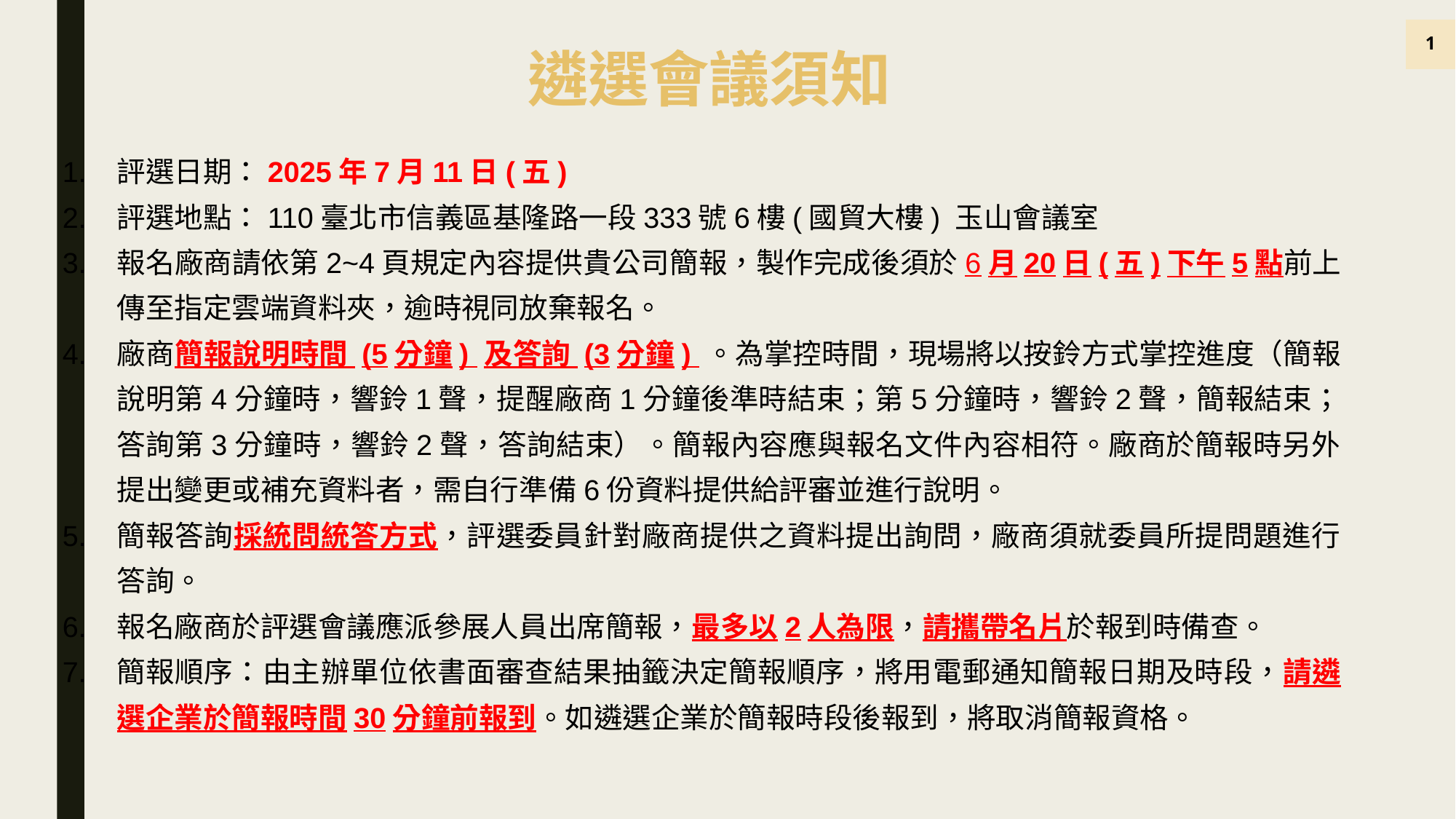

1
1
遴選會議須知
評選日期：2025年7月11日(五)
評選地點：110臺北市信義區基隆路一段333號6樓(國貿大樓) 玉山會議室
報名廠商請依第2~4頁規定內容提供貴公司簡報，製作完成後須於6月20日(五)下午5點前上傳至指定雲端資料夾，逾時視同放棄報名。
廠商簡報說明時間 (5分鐘) 及答詢 (3分鐘) 。為掌控時間，現場將以按鈴方式掌控進度（簡報說明第4分鐘時，響鈴1聲，提醒廠商1分鐘後準時結束；第5分鐘時，響鈴2聲，簡報結束；答詢第3分鐘時，響鈴2聲，答詢結束）。簡報內容應與報名文件內容相符。廠商於簡報時另外提出變更或補充資料者，需自行準備6份資料提供給評審並進行說明。
簡報答詢採統問統答方式，評選委員針對廠商提供之資料提出詢問，廠商須就委員所提問題進行答詢。
報名廠商於評選會議應派參展人員出席簡報，最多以2人為限，請攜帶名片於報到時備查。
簡報順序：由主辦單位依書面審查結果抽籤決定簡報順序，將用電郵通知簡報日期及時段，請遴選企業於簡報時間30分鐘前報到。如遴選企業於簡報時段後報到，將取消簡報資格。